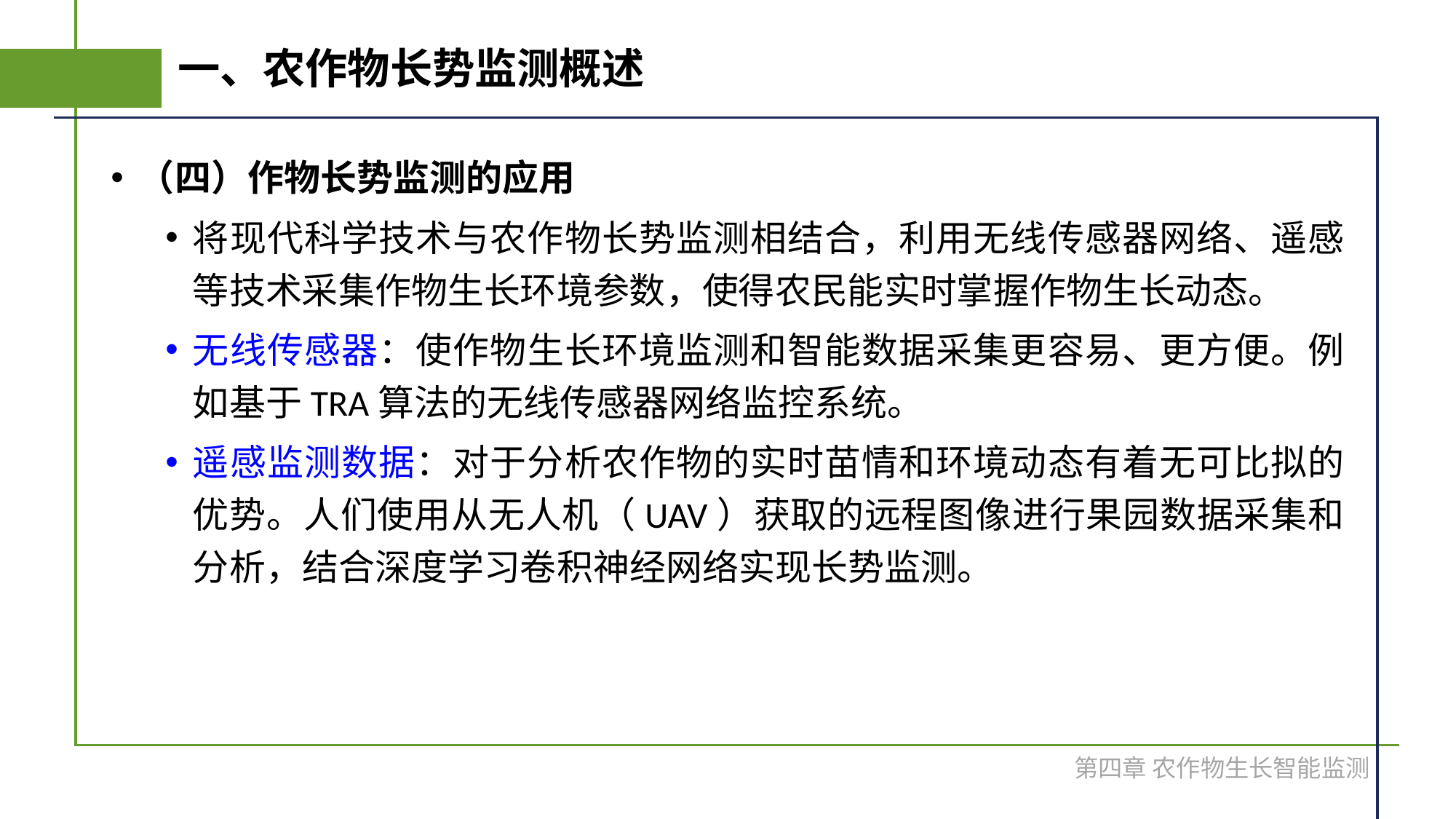

# 一、农作物长势监测概述
（四）作物长势监测的应用
将现代科学技术与农作物长势监测相结合，利用无线传感器网络、遥感等技术采集作物生长环境参数，使得农民能实时掌握作物生长动态。
无线传感器：使作物生长环境监测和智能数据采集更容易、更方便。例如基于TRA算法的无线传感器网络监控系统。
遥感监测数据：对于分析农作物的实时苗情和环境动态有着无可比拟的优势。人们使用从无人机（UAV）获取的远程图像进行果园数据采集和分析，结合深度学习卷积神经网络实现长势监测。
第四章 农作物生长智能监测